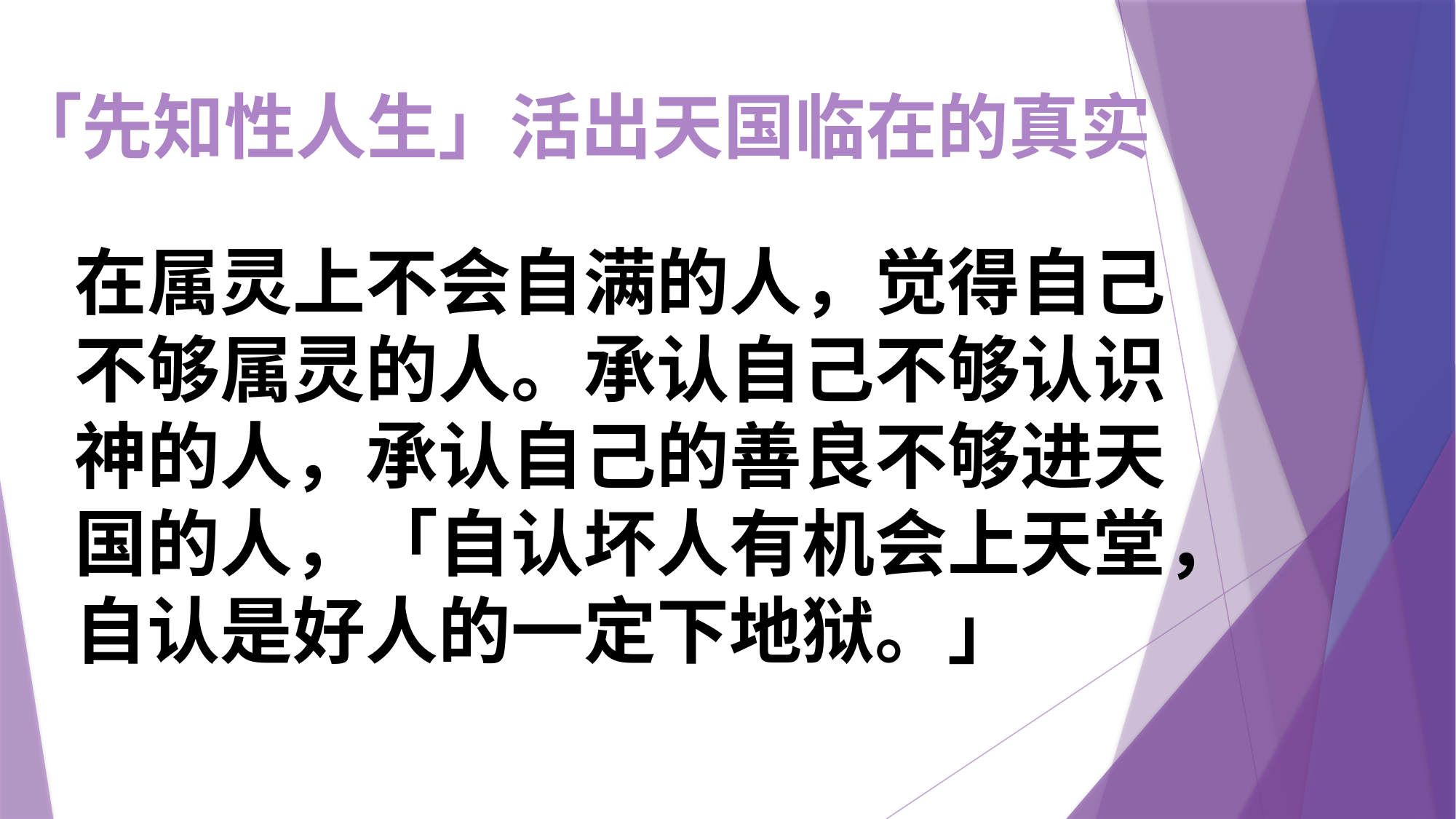

# 「先知性人生」活出天国临在的真实
在属灵上不会自满的人，觉得自己不够属灵的人。承认自己不够认识神的人，承认自己的善良不够进天国的人，「自认坏人有机会上天堂，自认是好人的一定下地狱。」